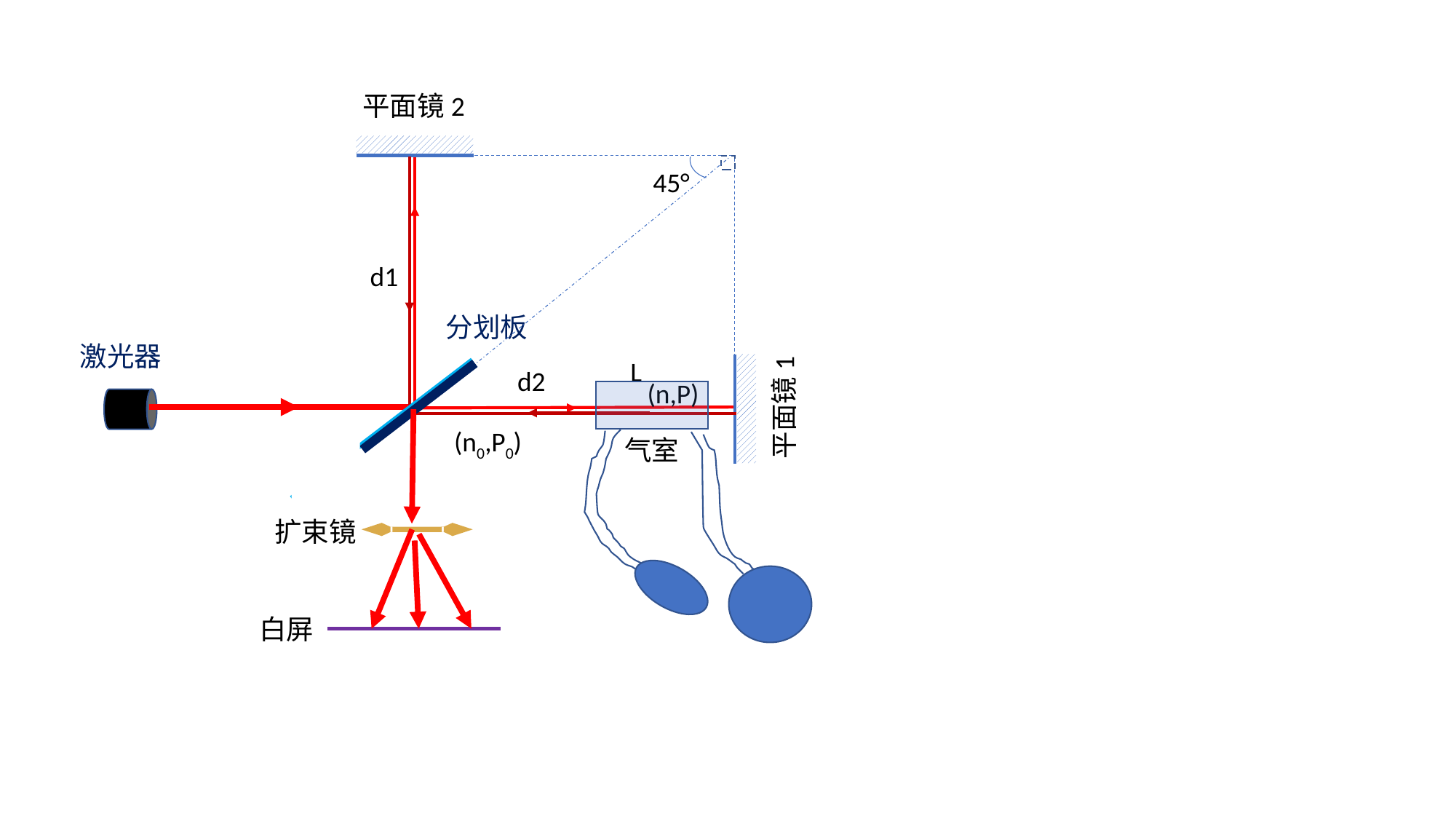

平面镜2

45°
d1
分划板
激光器
L
d2

(n,P)

平面镜1

(n0,P0)
气室
扩束镜
白屏